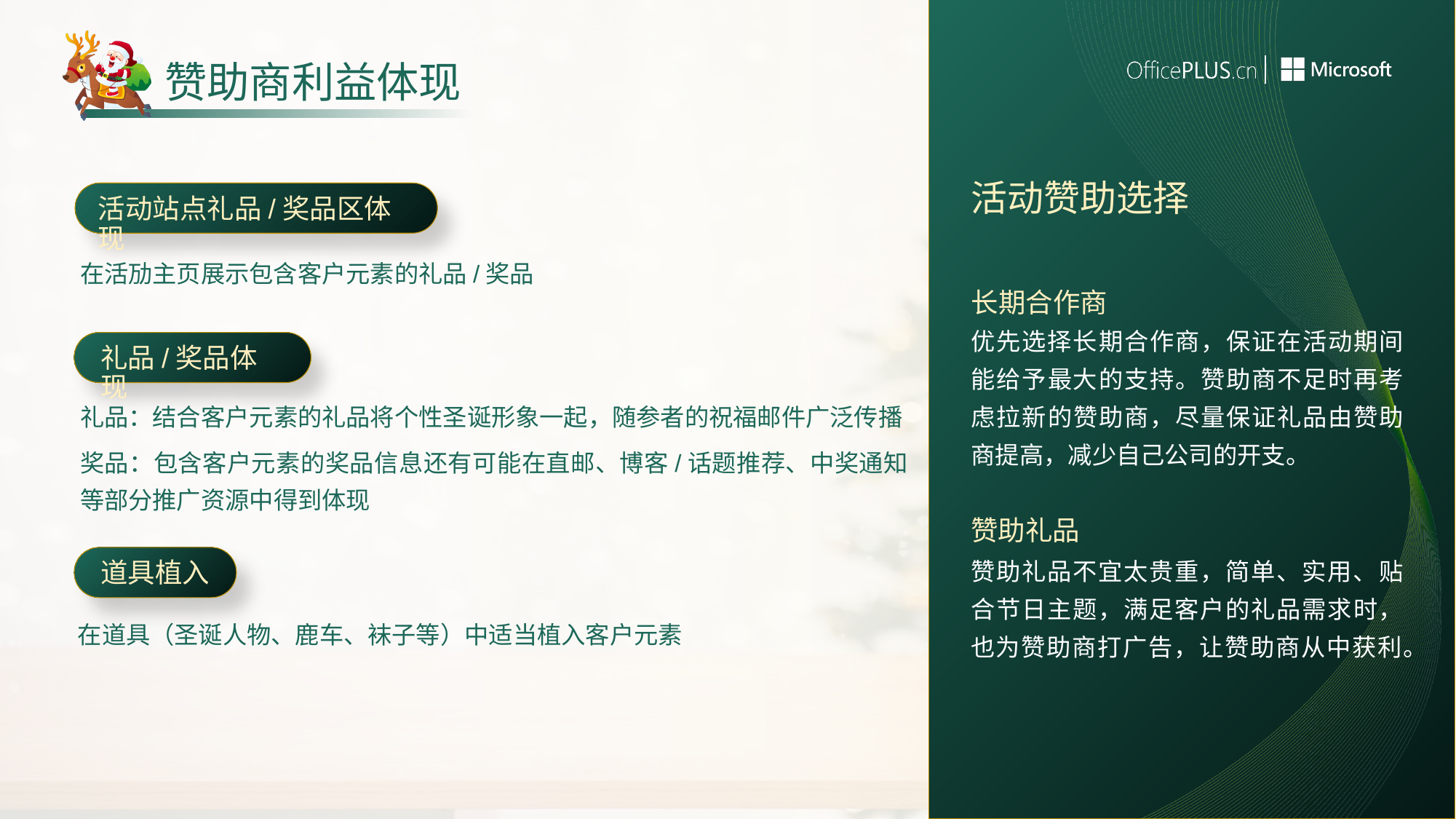

# 赞助商利益体现
活动赞助选择

活动站点礼品/奖品区体现
在活劢主页展示包含客户元素的礼品/奖品
长期合作商
优先选择长期合作商，保证在活动期间能给予最大的支持。赞助商不足时再考虑拉新的赞助商，尽量保证礼品由赞助商提高，减少自己公司的开支。

礼品/奖品体现
礼品：结合客户元素的礼品将个性圣诞形象一起，随参者的祝福邮件广泛传播
奖品：包含客户元素的奖品信息还有可能在直邮、博客/话题推荐、中奖通知等部分推广资源中得到体现
赞助礼品
赞助礼品不宜太贵重，简单、实用、贴合节日主题，满足客户的礼品需求时，也为赞助商打广告，让赞助商从中获利。

道具植入
在道具（圣诞人物、鹿车、袜子等）中适当植入客户元素